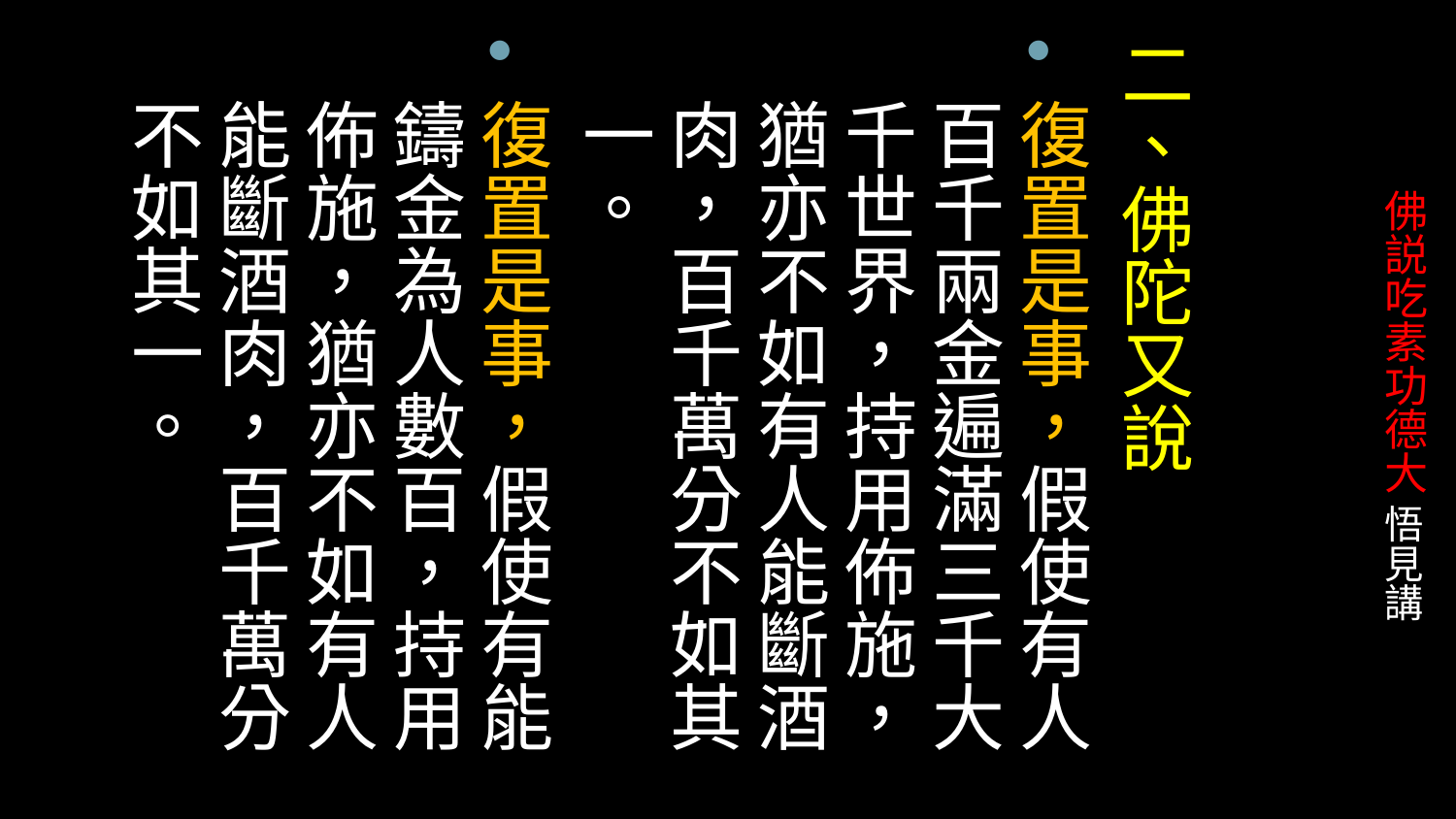

二、佛陀又說
復置是事，假使有人百千兩金遍滿三千大千世界，持用佈施，猶亦不如有人能斷酒肉，百千萬分不如其一。
復置是事，假使有能鑄金為人數百，持用佈施，猶亦不如有人能斷酒肉，百千萬分不如其一。
# 佛説吃素功德大 悟見講